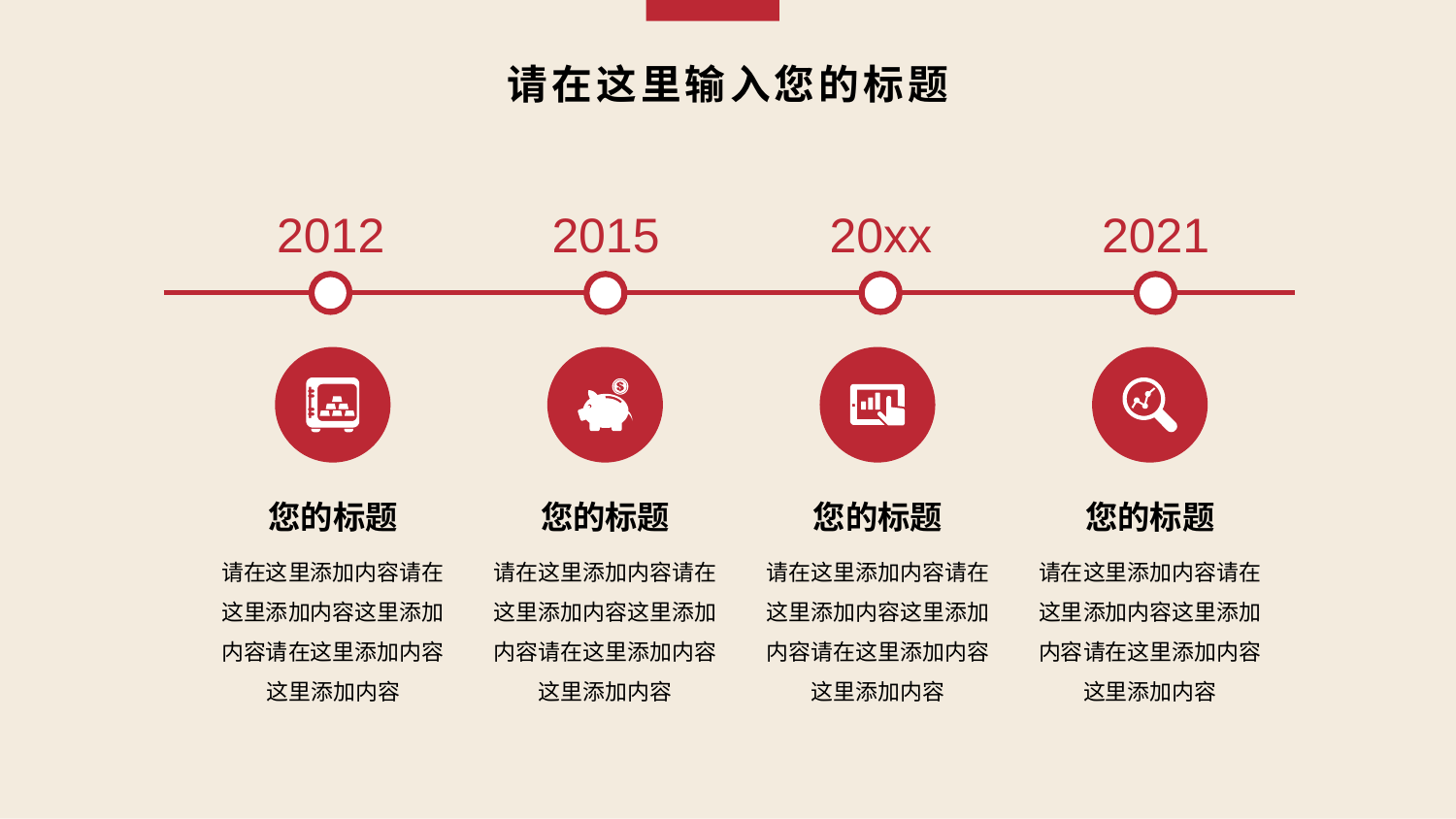

# 请在这里输入您的标题
2012
2015
20xx
2021

您的标题
您的标题
您的标题
您的标题
请在这里添加内容请在这里添加内容这里添加内容请在这里添加内容这里添加内容
请在这里添加内容请在这里添加内容这里添加内容请在这里添加内容这里添加内容
请在这里添加内容请在这里添加内容这里添加内容请在这里添加内容这里添加内容
请在这里添加内容请在这里添加内容这里添加内容请在这里添加内容这里添加内容